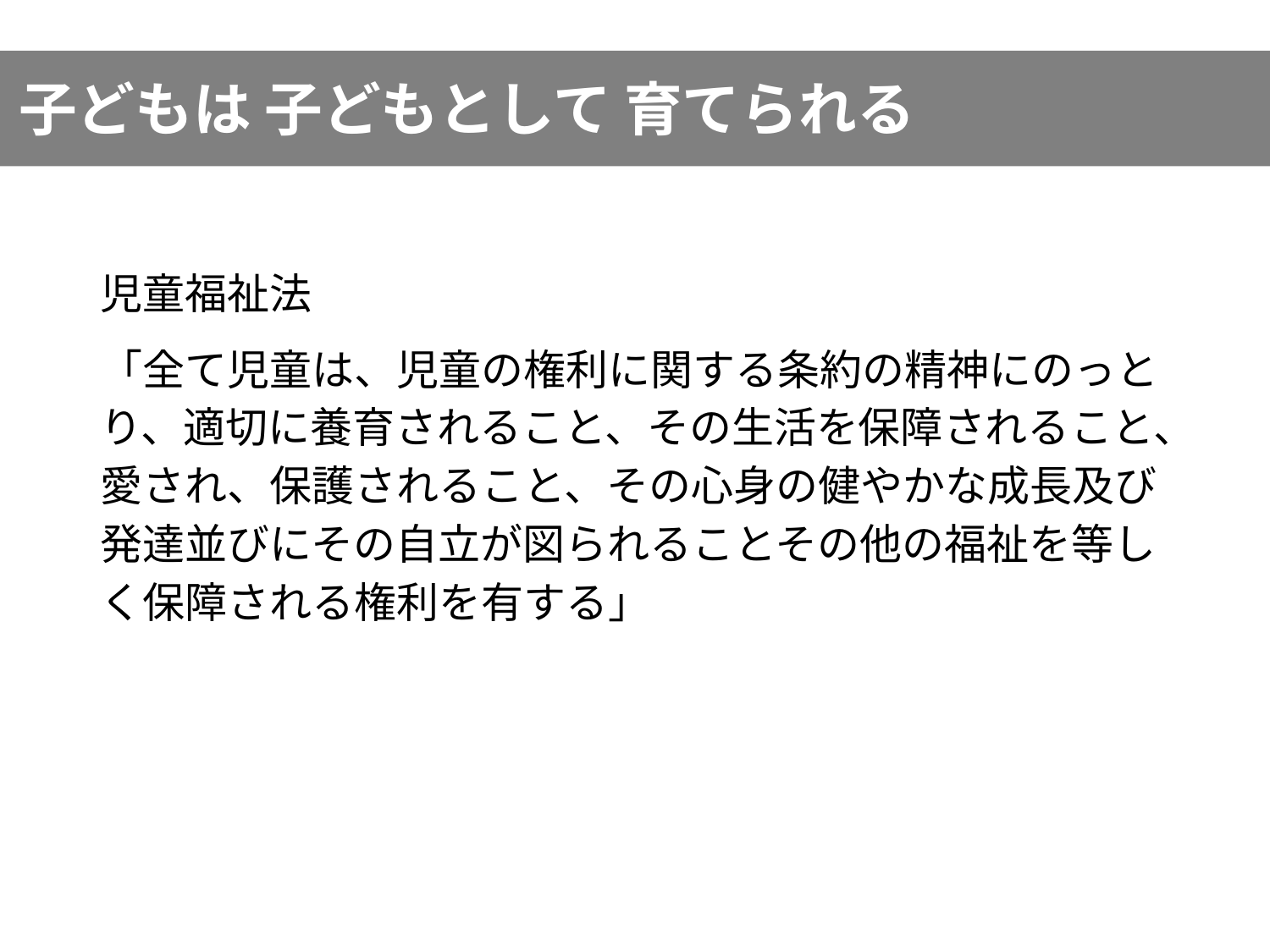

子どもは 子どもとして 育てられる
#
児童福祉法
「全て児童は、児童の権利に関する条約の精神にのっとり、適切に養育されること、その生活を保障されること、愛され、保護されること、その心身の健やかな成長及び発達並びにその自立が図られることその他の福祉を等しく保障される権利を有する」